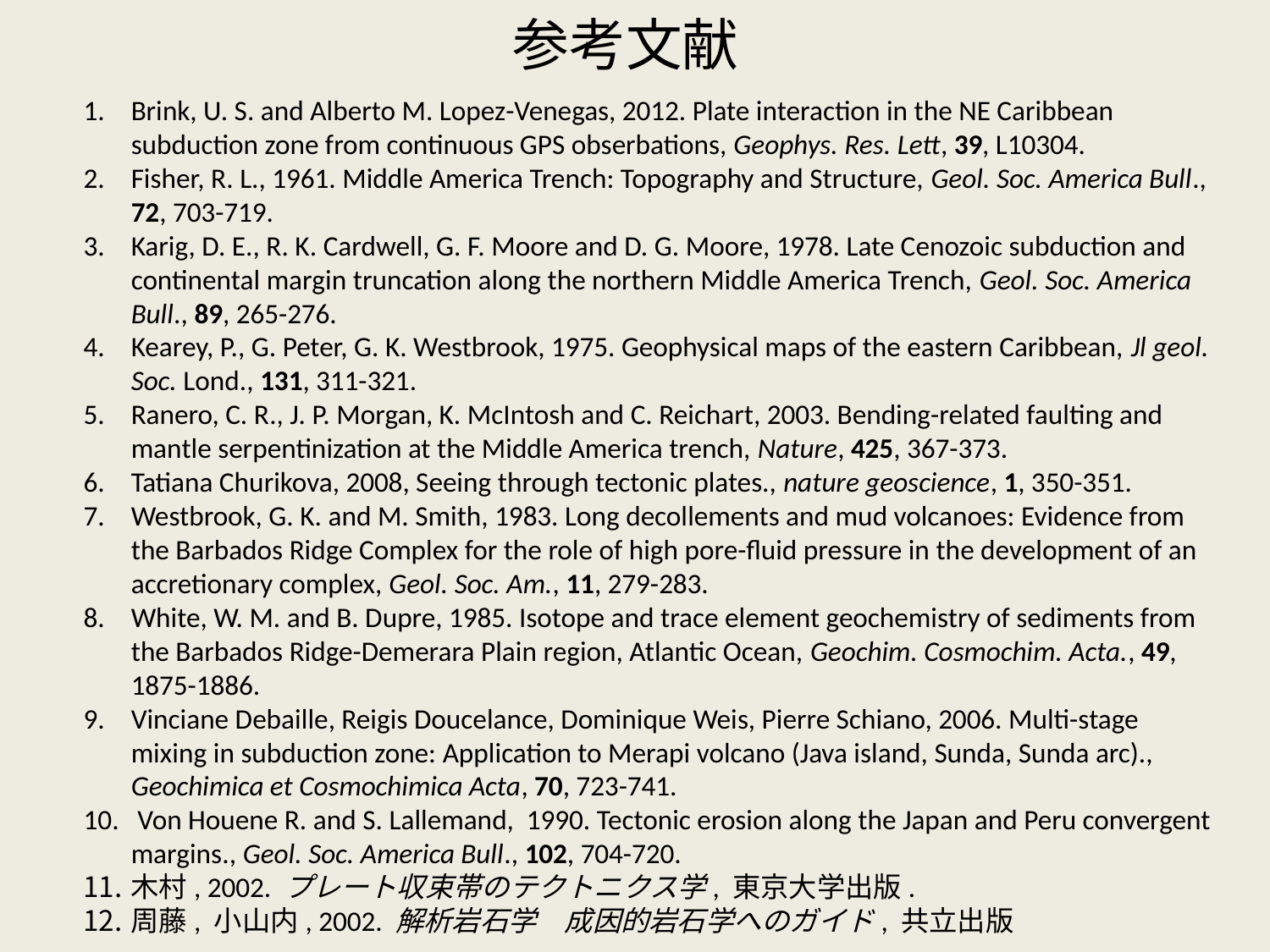

# 参考文献
Brink, U. S. and Alberto M. Lopez-Venegas, 2012. Plate interaction in the NE Caribbean subduction zone from continuous GPS obserbations, Geophys. Res. Lett, 39, L10304.
Fisher, R. L., 1961. Middle America Trench: Topography and Structure, Geol. Soc. America Bull., 72, 703-719.
Karig, D. E., R. K. Cardwell, G. F. Moore and D. G. Moore, 1978. Late Cenozoic subduction and continental margin truncation along the northern Middle America Trench, Geol. Soc. America Bull., 89, 265-276.
Kearey, P., G. Peter, G. K. Westbrook, 1975. Geophysical maps of the eastern Caribbean, Jl geol. Soc. Lond., 131, 311-321.
Ranero, C. R., J. P. Morgan, K. McIntosh and C. Reichart, 2003. Bending-related faulting and mantle serpentinization at the Middle America trench, Nature, 425, 367-373.
Tatiana Churikova, 2008, Seeing through tectonic plates., nature geoscience, 1, 350-351.
Westbrook, G. K. and M. Smith, 1983. Long decollements and mud volcanoes: Evidence from the Barbados Ridge Complex for the role of high pore-fluid pressure in the development of an accretionary complex, Geol. Soc. Am., 11, 279-283.
White, W. M. and B. Dupre, 1985. Isotope and trace element geochemistry of sediments from the Barbados Ridge-Demerara Plain region, Atlantic Ocean, Geochim. Cosmochim. Acta., 49, 1875-1886.
Vinciane Debaille, Reigis Doucelance, Dominique Weis, Pierre Schiano, 2006. Multi-stage mixing in subduction zone: Application to Merapi volcano (Java island, Sunda, Sunda arc)., Geochimica et Cosmochimica Acta, 70, 723-741.
 Von Houene R. and S. Lallemand,  1990. Tectonic erosion along the Japan and Peru convergent margins., Geol. Soc. America Bull., 102, 704-720.
木村, 2002. プレート収束帯のテクトニクス学, 東京大学出版.
周藤, 小山内, 2002. 解析岩石学　成因的岩石学へのガイド, 共立出版